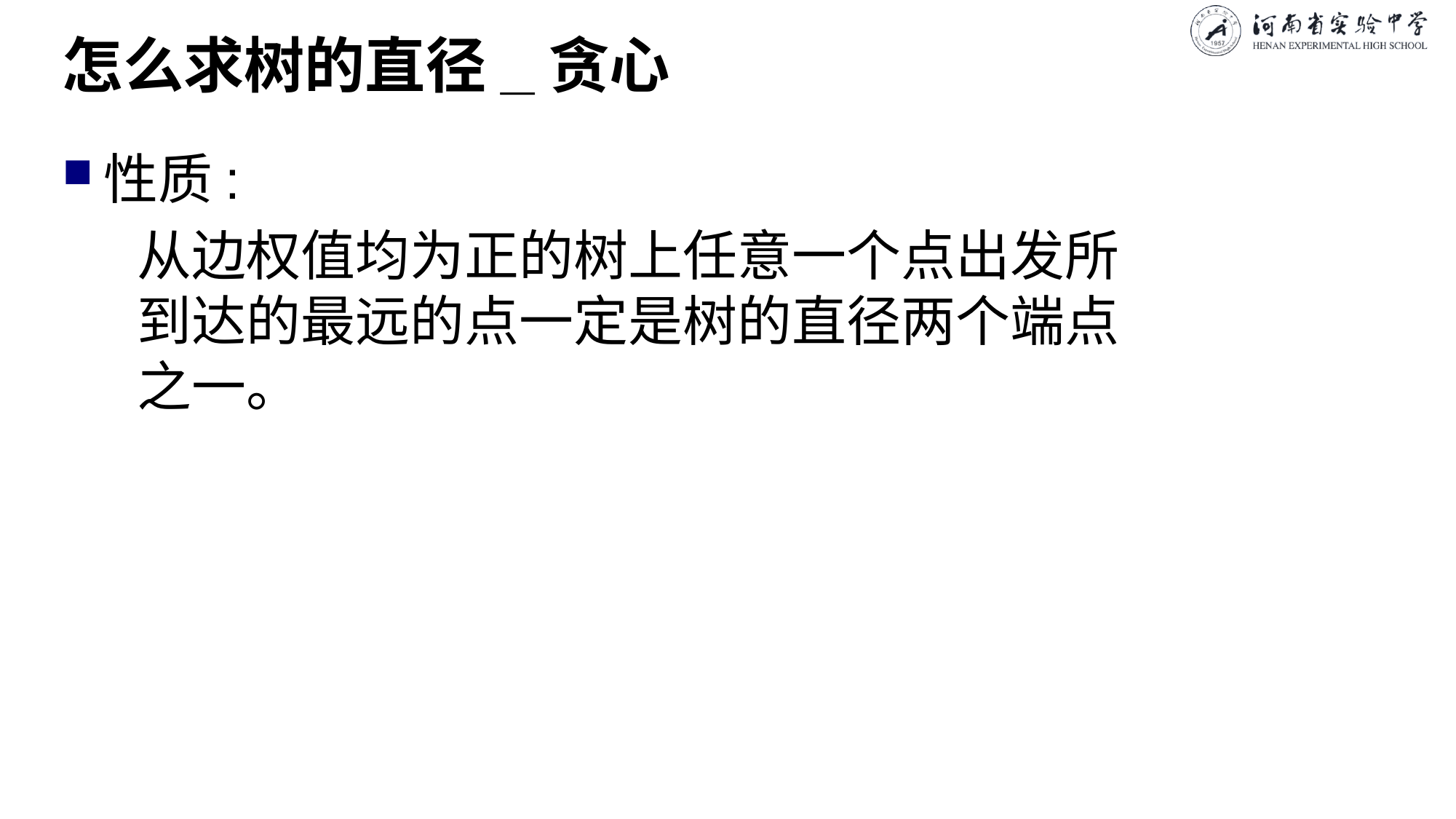

# 怎么求树的直径_贪心
性质:
从边权值均为正的树上任意一个点出发所到达的最远的点一定是树的直径两个端点之一。